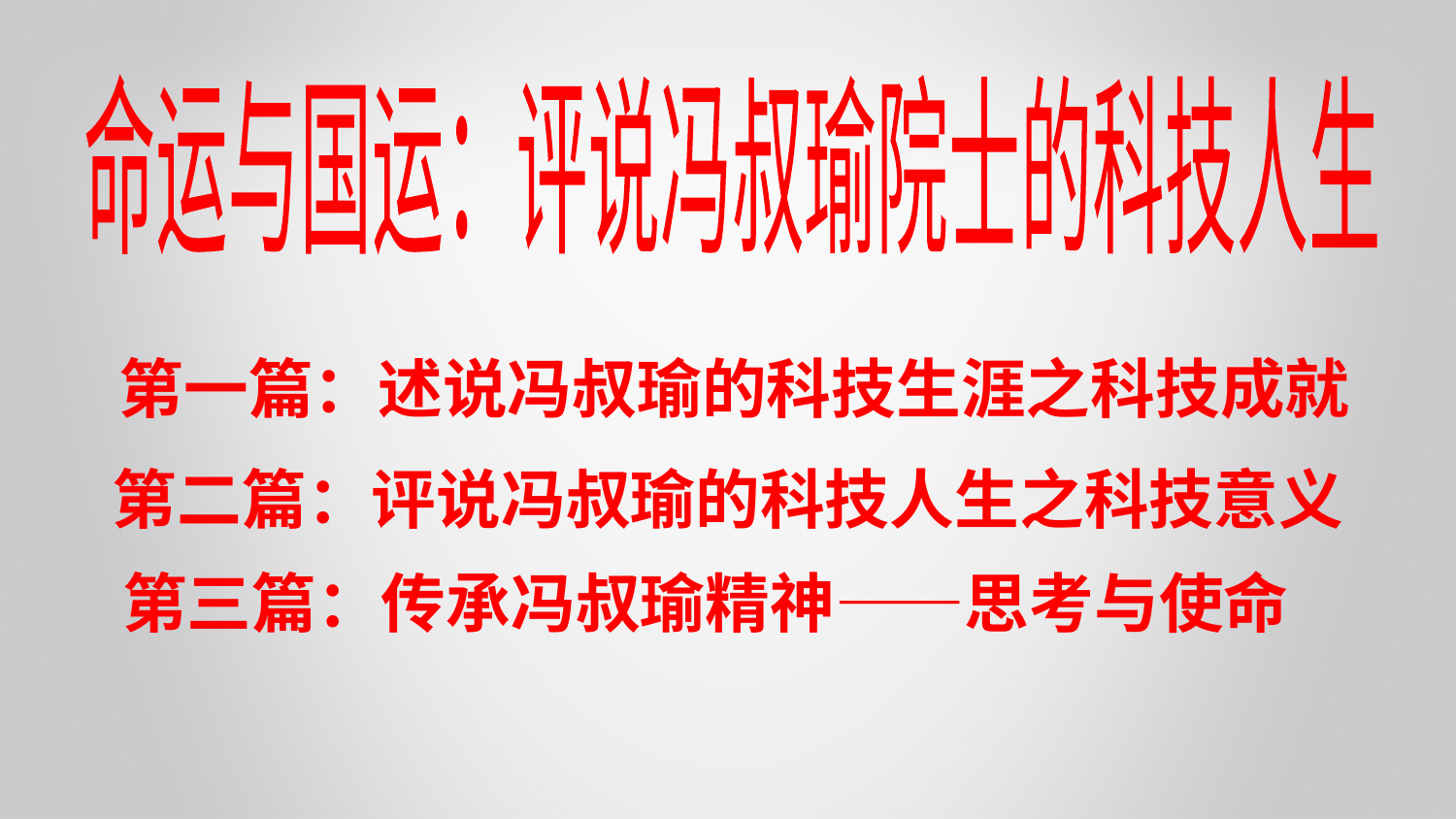

命运与国运：评说冯叔瑜院士的科技人生
第一篇：述说冯叔瑜的科技生涯之科技成就
第二篇：评说冯叔瑜的科技人生之科技意义
第三篇：传承冯叔瑜精神——思考与使命